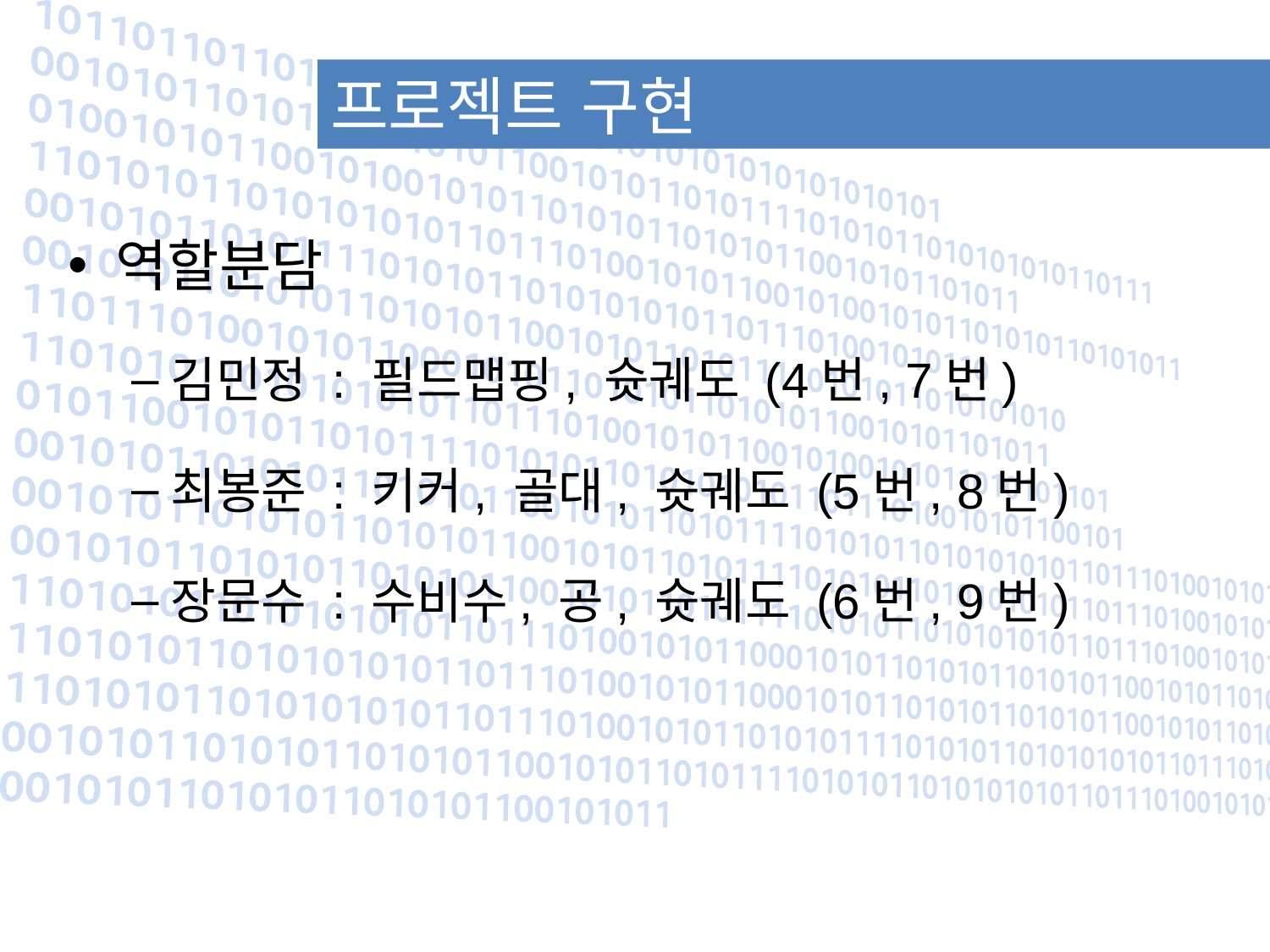

# 프로젝트 구현
역할분담
김민정 : 필드맵핑, 슛궤도 (4번, 7번)
최봉준 : 키커, 골대, 슛궤도 (5번, 8번)
장문수 : 수비수, 공, 슛궤도 (6번, 9번)